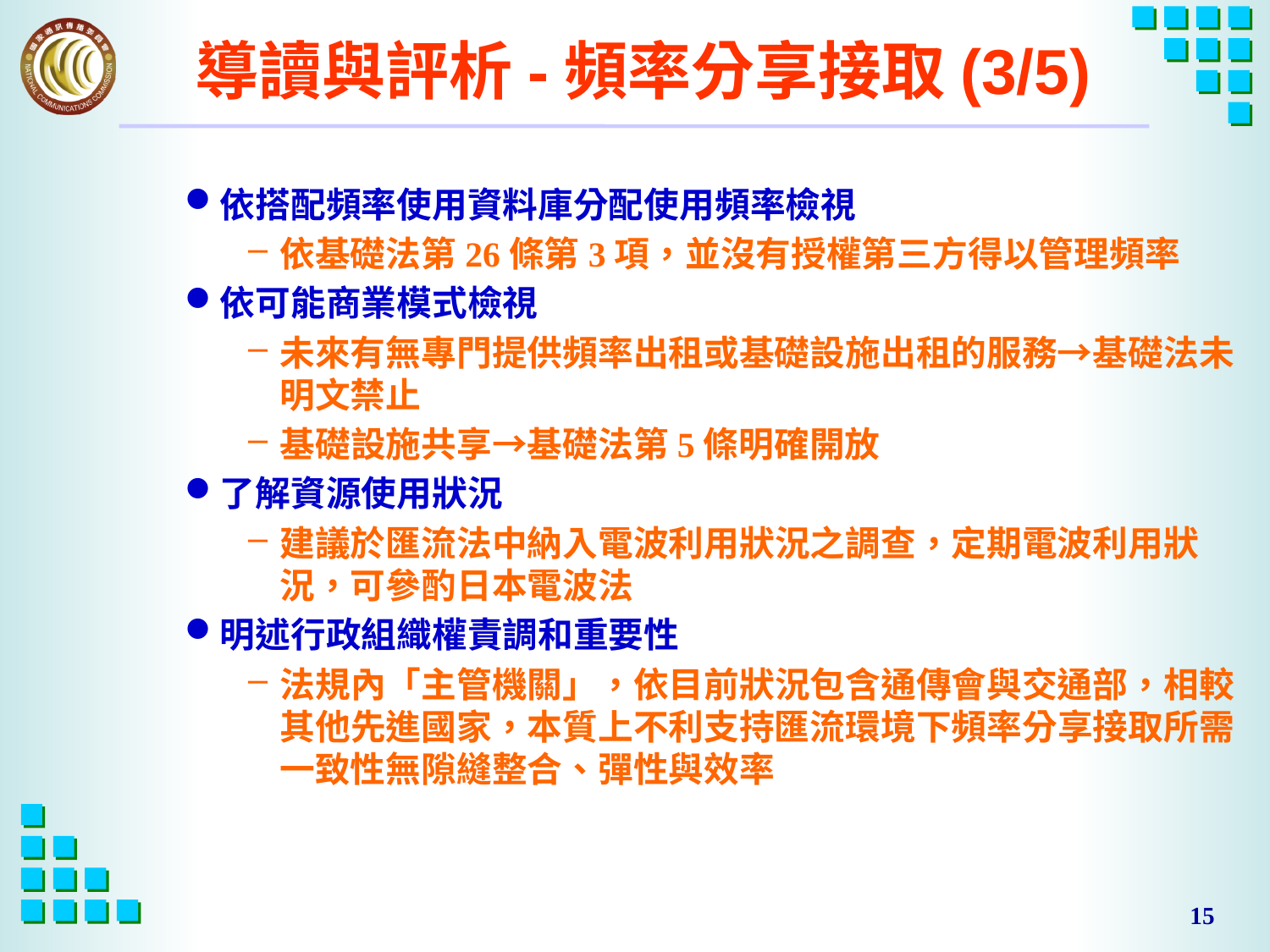

# 導讀與評析-頻率分享接取(3/5)
依搭配頻率使用資料庫分配使用頻率檢視
依基礎法第26條第3項，並沒有授權第三方得以管理頻率
依可能商業模式檢視
未來有無專門提供頻率出租或基礎設施出租的服務→基礎法未明文禁止
基礎設施共享→基礎法第5條明確開放
了解資源使用狀況
建議於匯流法中納入電波利用狀況之調查，定期電波利用狀況，可參酌日本電波法
明述行政組織權責調和重要性
法規內「主管機關」，依目前狀況包含通傳會與交通部，相較其他先進國家，本質上不利支持匯流環境下頻率分享接取所需一致性無隙縫整合、彈性與效率